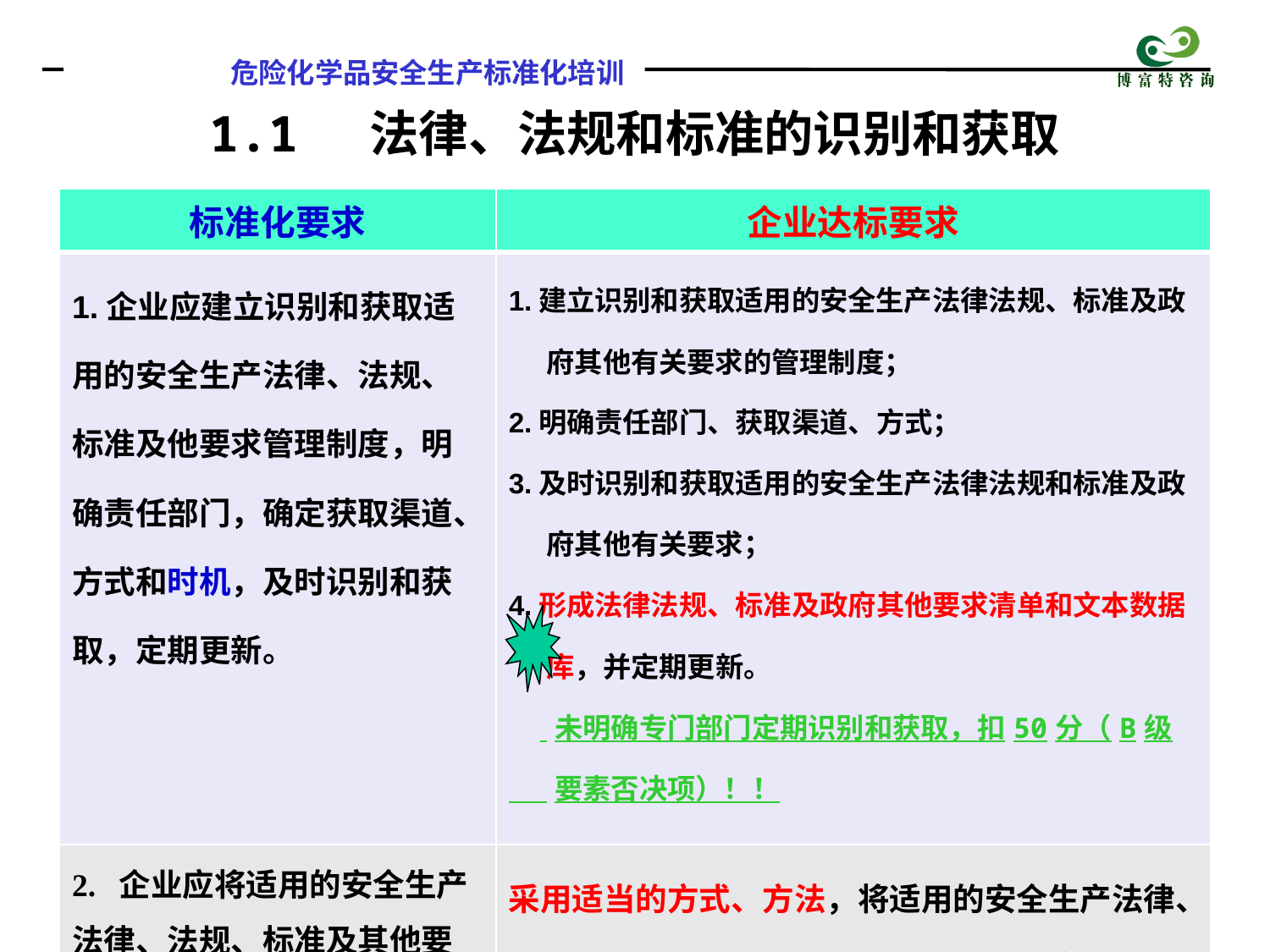

1.1  法律、法规和标准的识别和获取
| 标准化要求 | 企业达标要求 |
| --- | --- |
| 1.企业应建立识别和获取适用的安全生产法律、法规、标准及他要求管理制度，明确责任部门，确定获取渠道、方式和时机，及时识别和获取，定期更新。 | 1.建立识别和获取适用的安全生产法律法规、标准及政府其他有关要求的管理制度； 2.明确责任部门、获取渠道、方式； 3.及时识别和获取适用的安全生产法律法规和标准及政府其他有关要求； 4.形成法律法规、标准及政府其他要求清单和文本数据库，并定期更新。 未明确专门部门定期识别和获取，扣50分（B级 要素否决项）！！ |
| 2. 企业应将适用的安全生产法律、法规、标准及其他要求及时传达给相关方。 | 采用适当的方式、方法，将适用的安全生产法律、法规、标准及其他要求及时传达给相关方。 |